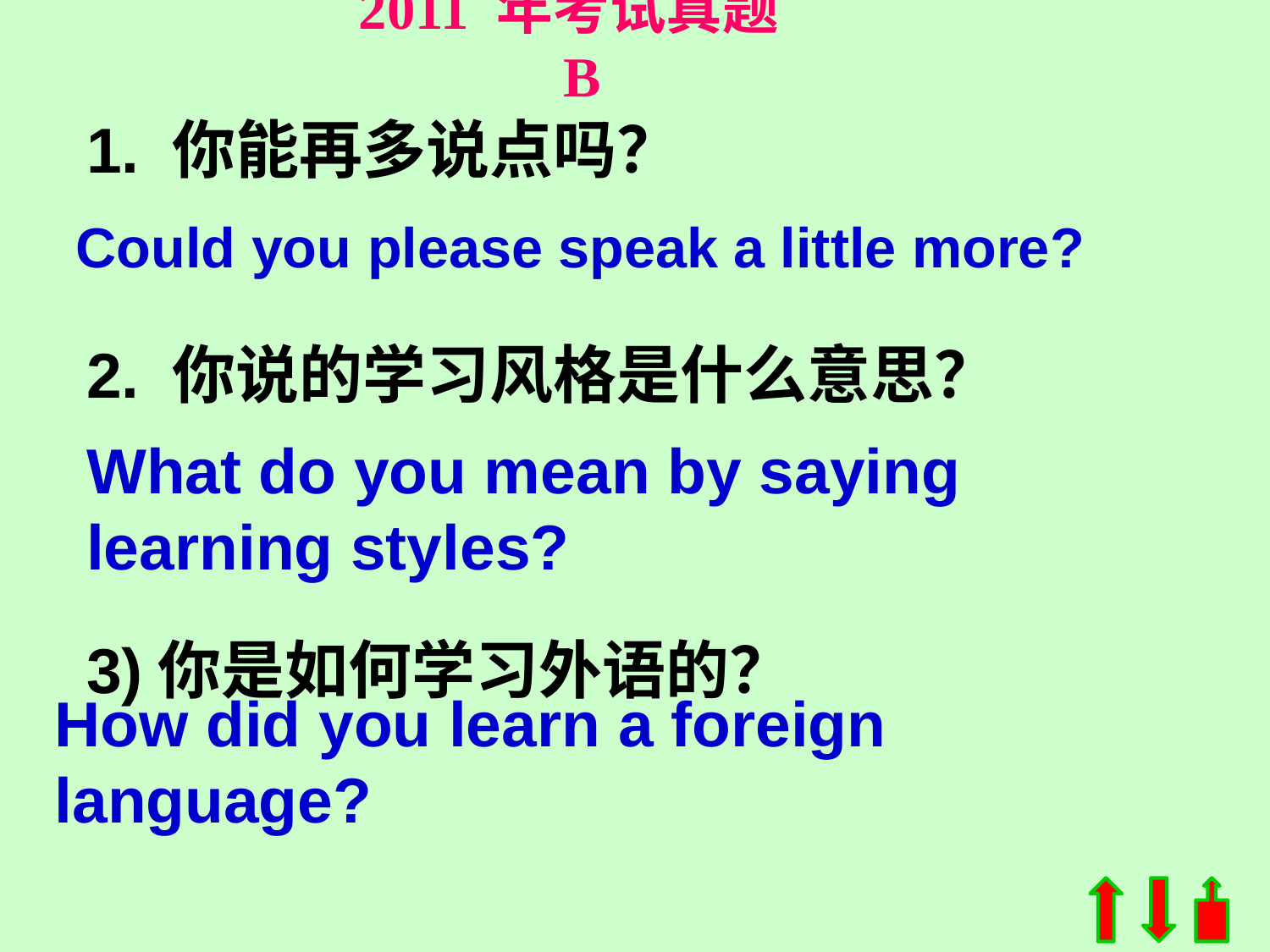

2011 年考试真题   B
1. 你能再多说点吗？
Could you please speak a little more?
2. 你说的学习风格是什么意思？
What do you mean by saying learning styles?
3)你是如何学习外语的？
How did you learn a foreign language?